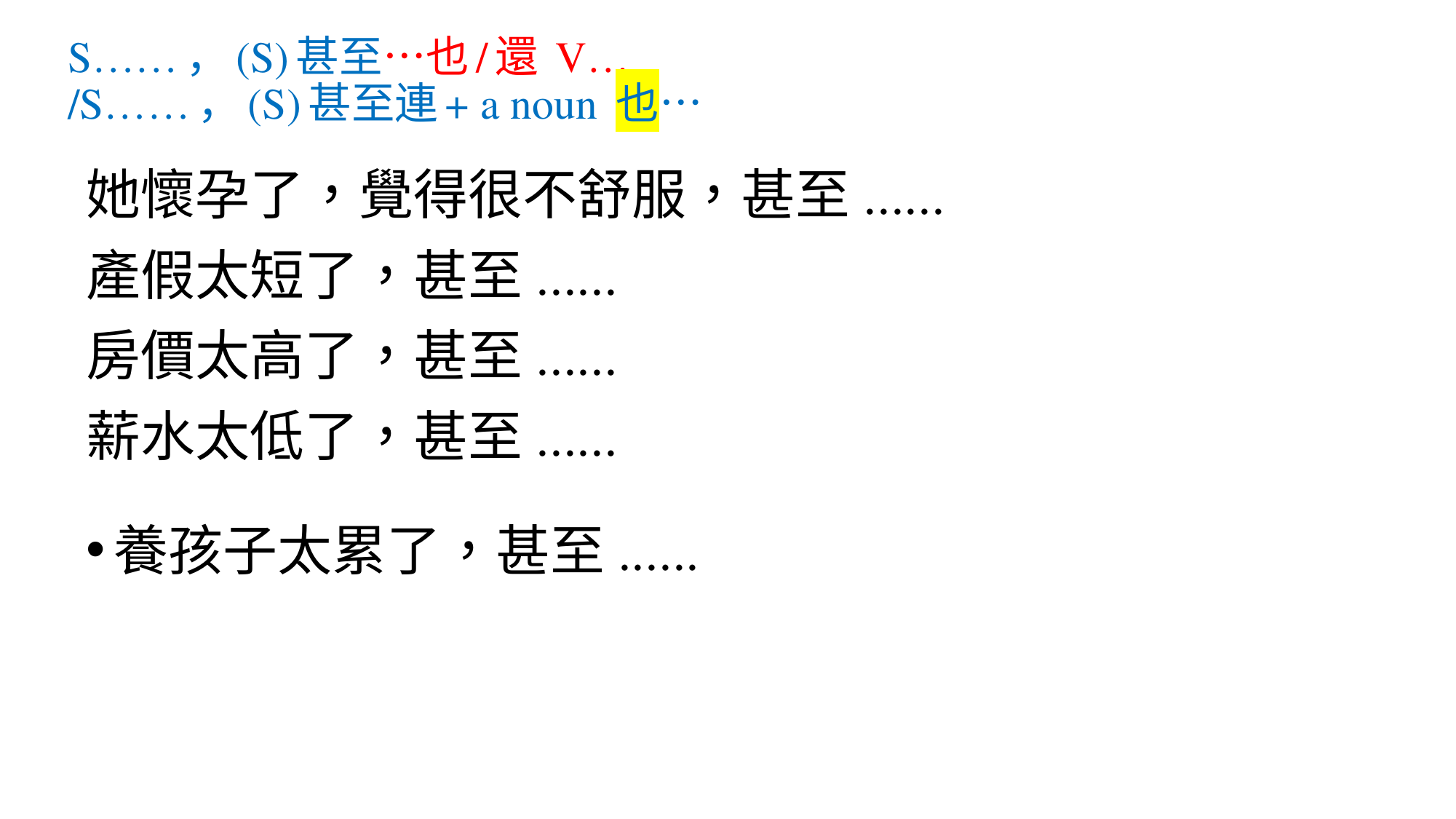

# S……，(S)甚至…也/還 V… /S……，(S)甚至連+ a noun 也…
她懷孕了，覺得很不舒服，甚至......
產假太短了，甚至......
房價太高了，甚至......
薪水太低了，甚至......
養孩子太累了，甚至......